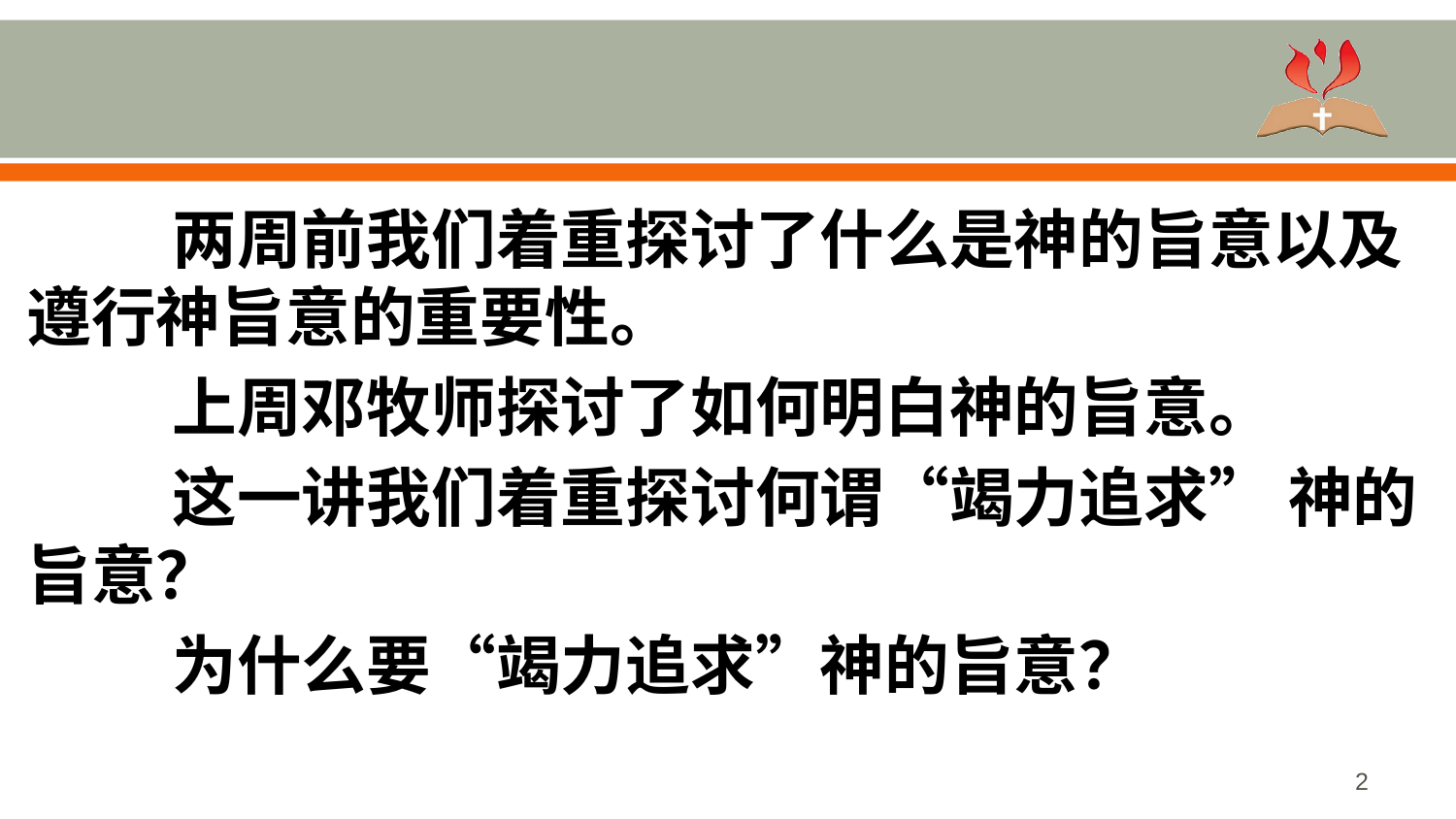

两周前我们着重探讨了什么是神的旨意以及遵行神旨意的重要性。
	上周邓牧师探讨了如何明白神的旨意。
	这一讲我们着重探讨何谓“竭力追求” 神的旨意？
	为什么要“竭力追求”神的旨意？
2